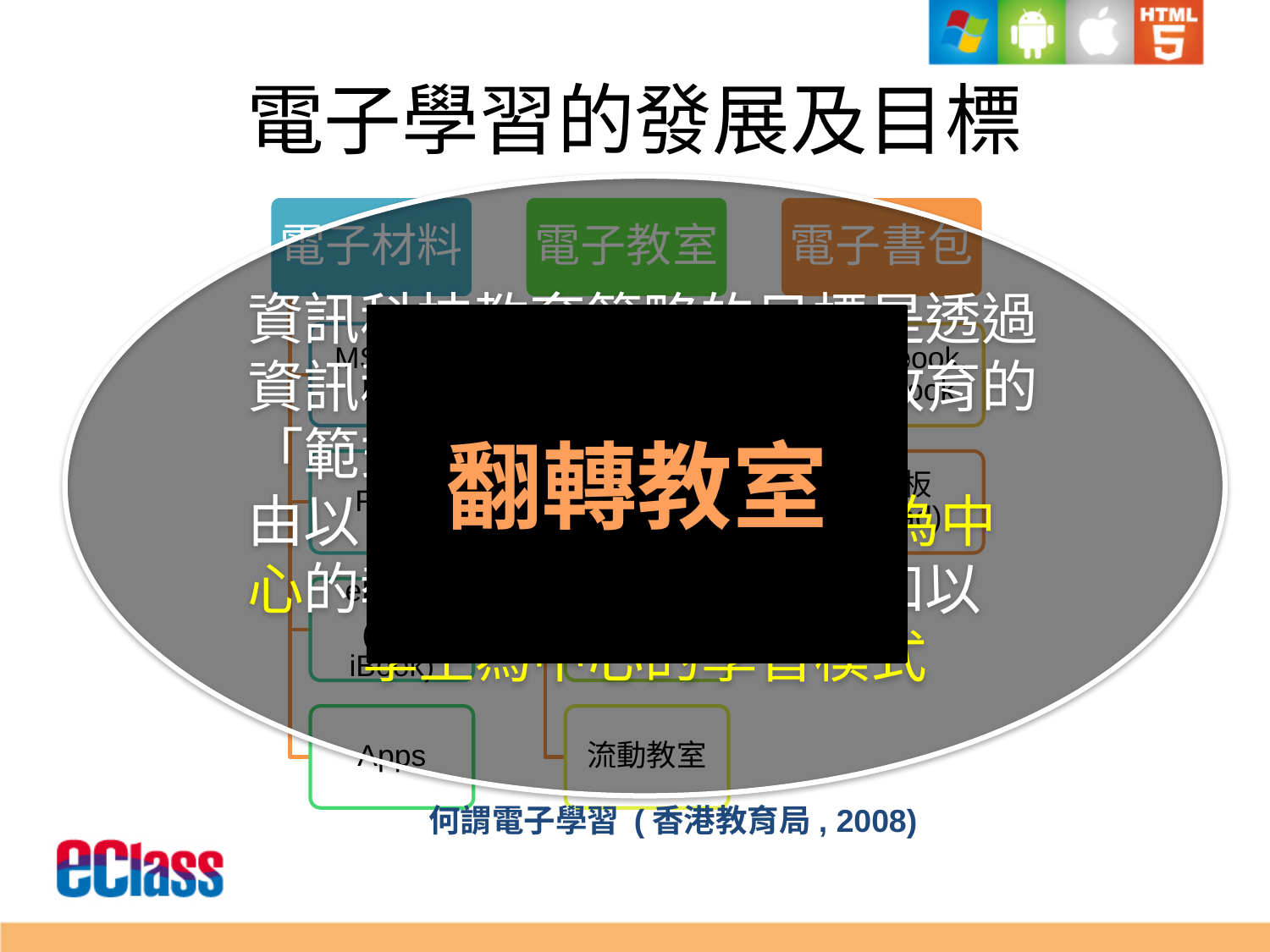

# 電子學習的發展及目標
資訊科技教育策略的目標是透過資訊科技，成功推動學校教育的「範式轉移」──
由以 課本為主導, 以教師為中心的教學模式，轉向互動和以
        學生為中心的學習模式
何謂電子學習 (香港教育局, 2008)
電子材料
MS Doc, PDF
Flash
eBook
(e.g. iBook)
Apps
電子教室
智慧教室
學習平台(LMS)
互動白板
流動教室
電子書包
notebook, netbook
平板 (iPad)

  翻轉教室